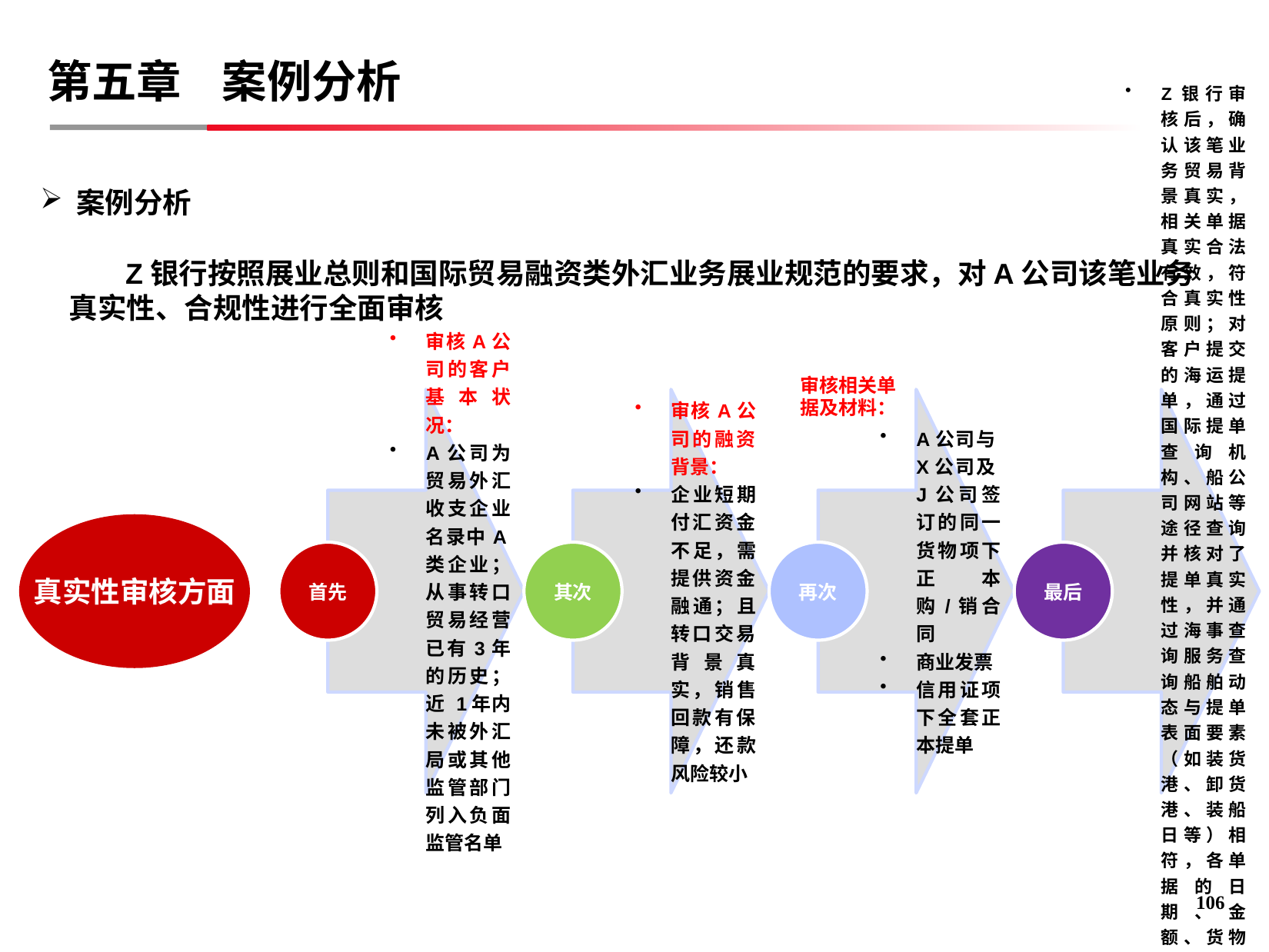

第五章    案例分析
案例分析
       Z银行按照展业总则和国际贸易融资类外汇业务展业规范的要求，对A公司该笔业务真实性、合规性进行全面审核
首先
审核A公司的客户基本状况：
A公司为贸易外汇收支企业名录中A类企业；从事转口贸易经营已有3年的历史；近 1年内未被外汇局或其他监管部门列入负面监管名单
其次
审核A公司的融资背景：
企业短期付汇资金不足，需提供资金融通；且转口交易背景真实，销售回款有保障，还款风险较小
再次
最后
商业发票
A公司与X公司及J公司签订的同一货物项下正本购/销合同
信用证项下全套正本提单
审核相关单据及材料：
真实性审核方面
106